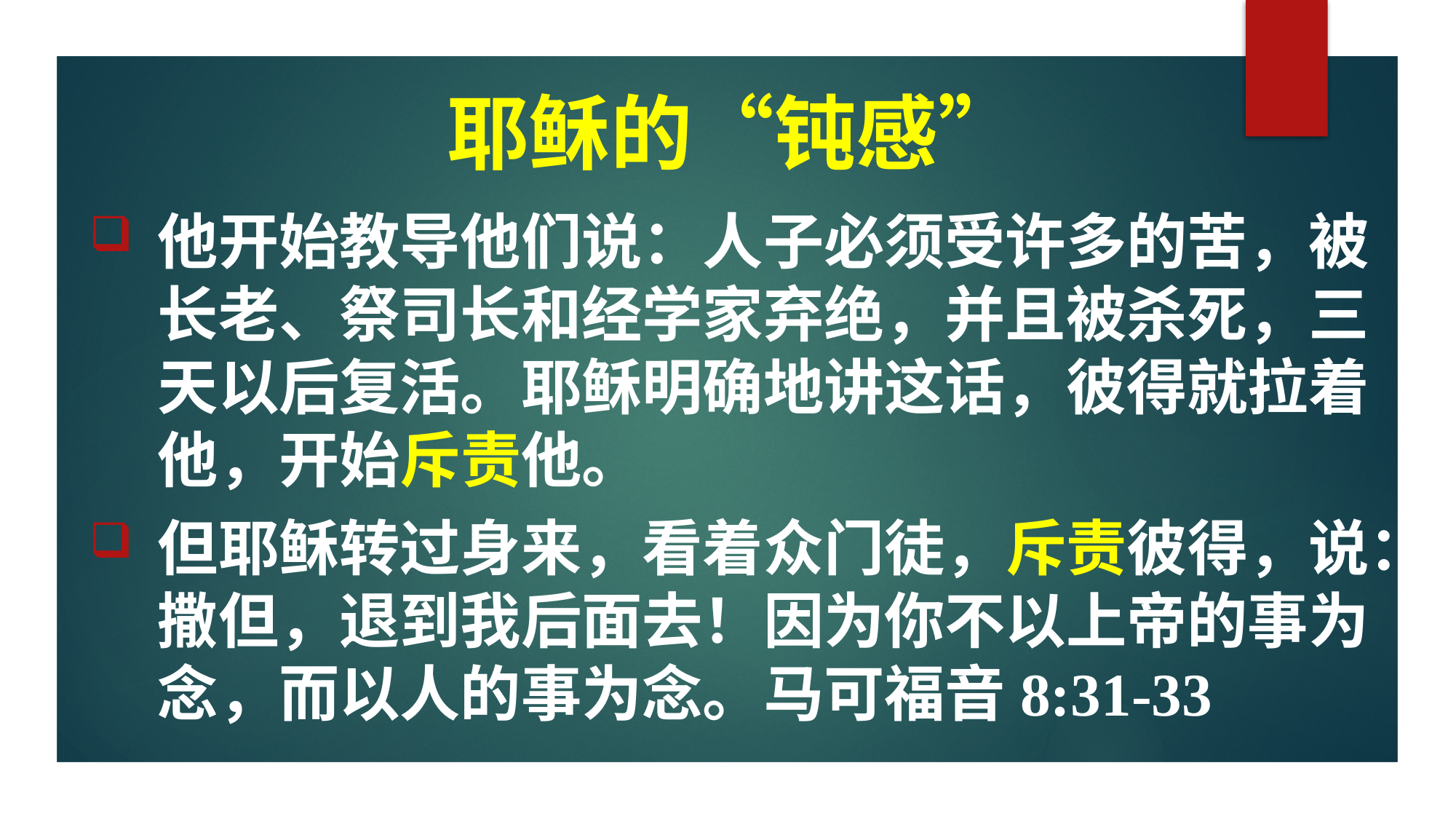

# 耶稣的“钝感”
他开始教导他们说：人子必须受许多的苦，被长老、祭司长和经学家弃绝，并且被杀死，三天以后复活。耶稣明确地讲这话，彼得就拉着他，开始斥责他。
但耶稣转过身来，看着众门徒，斥责彼得，说：撒但，退到我后面去！因为你不以上帝的事为念，而以人的事为念。马可福音8:31-33